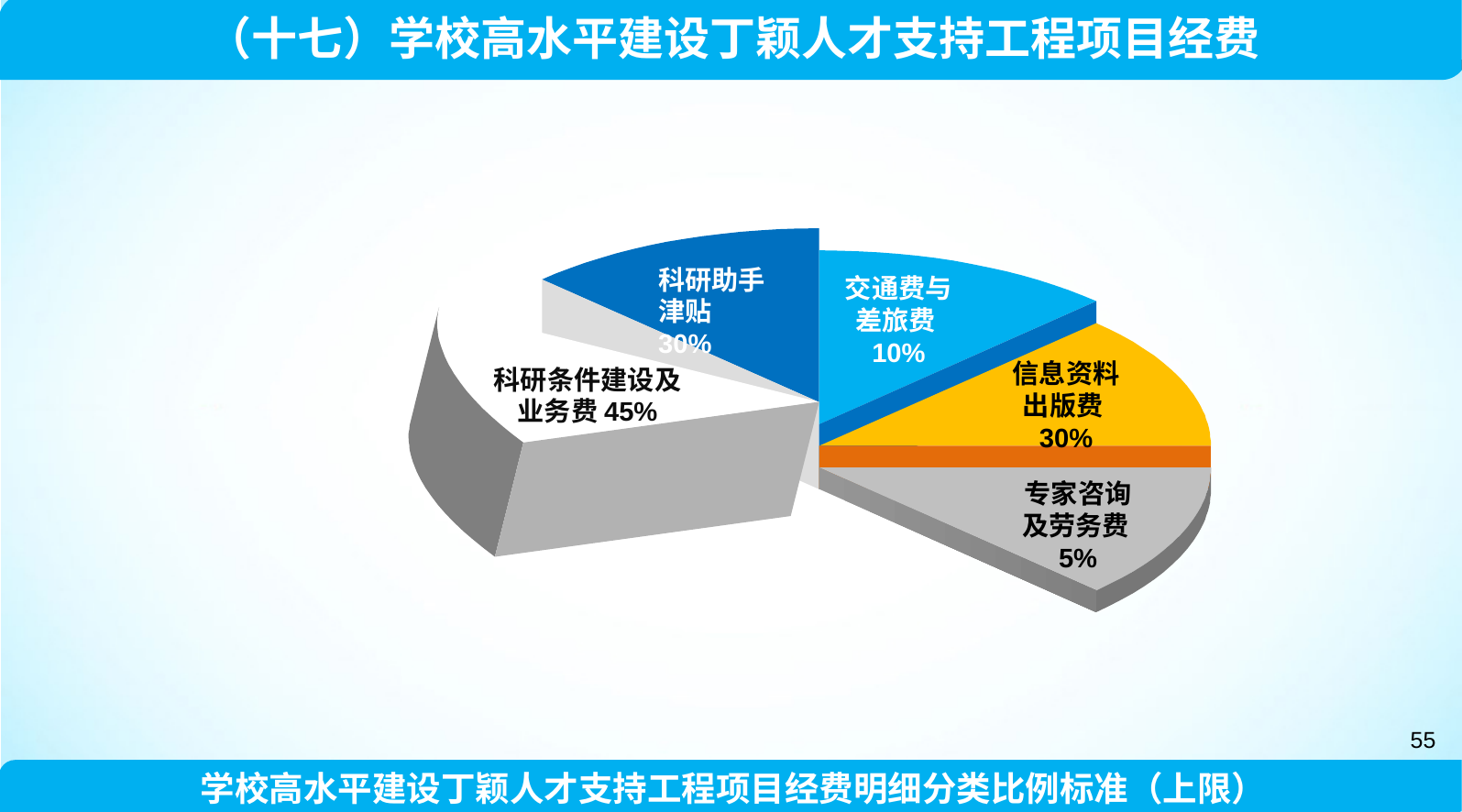

（十七）学校高水平建设丁颖人才支持工程项目经费

科研助手津贴30%
交通费与差旅费10%

信息资料出版费30%

科研条件建设及业务费45%

专家咨询及劳务费5%
55
学校高水平建设丁颖人才支持工程项目经费明细分类比例标准（上限）